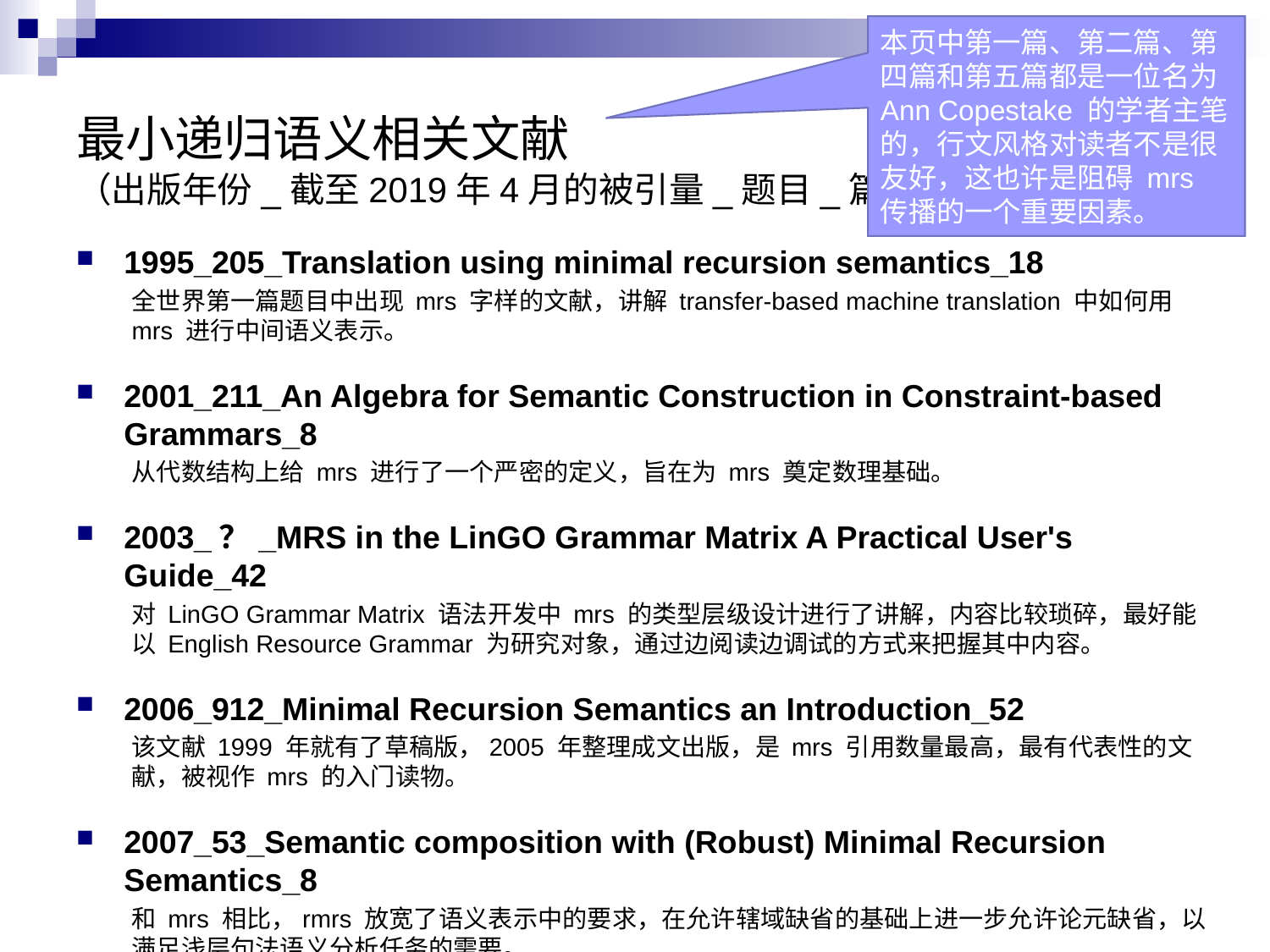

本页中第一篇、第二篇、第四篇和第五篇都是一位名为 Ann Copestake 的学者主笔的，行文风格对读者不是很友好，这也许是阻碍 mrs 传播的一个重要因素。
# 最小递归语义相关文献 （出版年份_截至2019年4月的被引量_题目_篇幅）
1995_205_Translation using minimal recursion semantics_18
全世界第一篇题目中出现 mrs 字样的文献，讲解 transfer-based machine translation 中如何用 mrs 进行中间语义表示。

2001_211_An Algebra for Semantic Construction in Constraint-based Grammars_8
从代数结构上给 mrs 进行了一个严密的定义，旨在为 mrs 奠定数理基础。

2003_？_MRS in the LinGO Grammar Matrix A Practical User's Guide_42
对 LinGO Grammar Matrix 语法开发中 mrs 的类型层级设计进行了讲解，内容比较琐碎，最好能以 English Resource Grammar 为研究对象，通过边阅读边调试的方式来把握其中内容。

2006_912_Minimal Recursion Semantics an Introduction_52
该文献 1999 年就有了草稿版，2005 年整理成文出版，是 mrs 引用数量最高，最有代表性的文献，被视作 mrs 的入门读物。

2007_53_Semantic composition with (Robust) Minimal Recursion Semantics_8
和 mrs 相比，rmrs 放宽了语义表示中的要求，在允许辖域缺省的基础上进一步允许论元缺省，以满足浅层句法语义分析任务的需要。